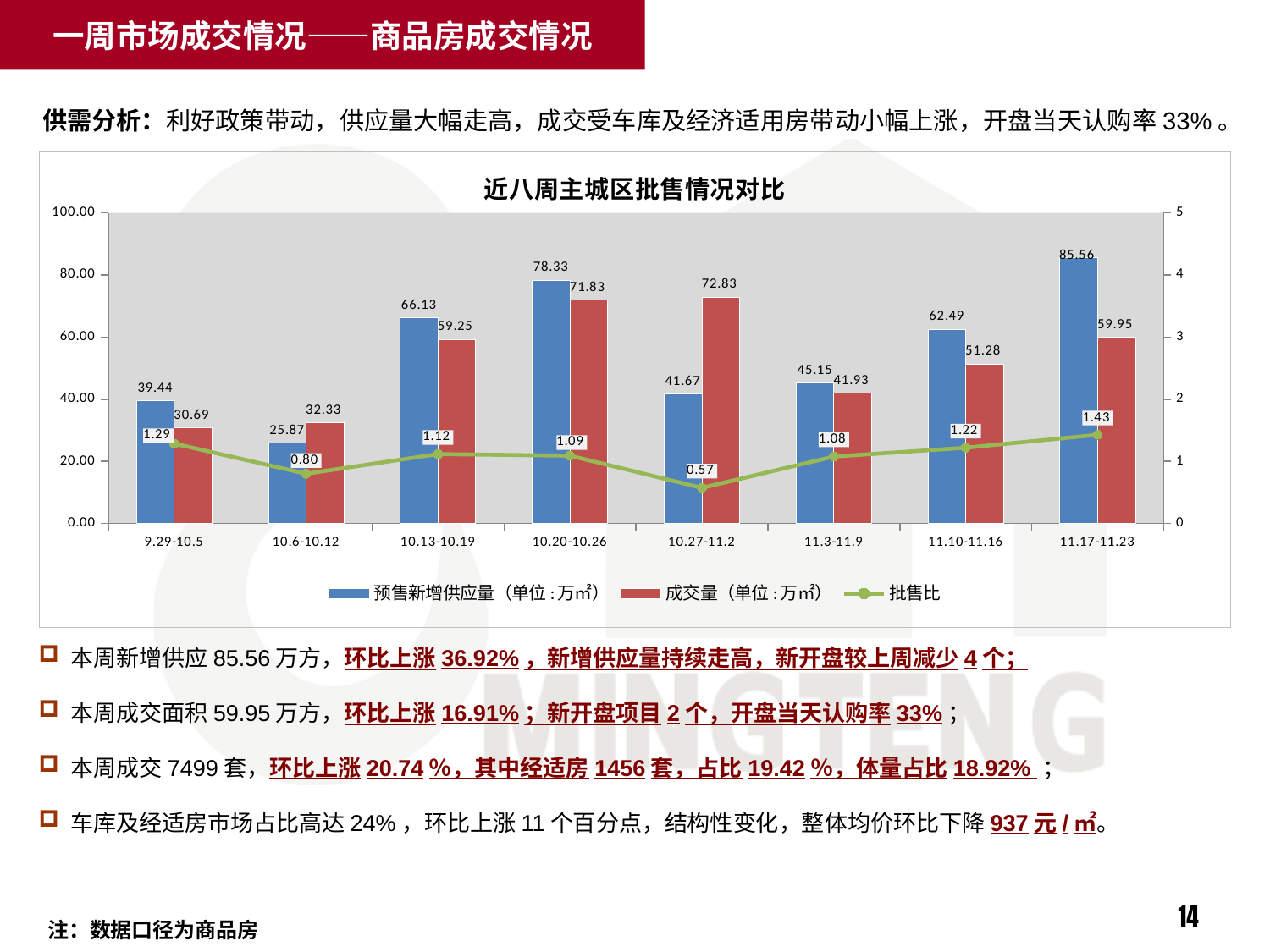

一周市场成交情况——商品房成交情况
供需分析：利好政策带动，供应量大幅走高，成交受车库及经济适用房带动小幅上涨，开盘当天认购率33%。

### Chart

| Category | 预售新增供应量（单位:万㎡） | 成交量（单位:万㎡） | 批售比 |
|---|---|---|---|
| 9.29-10.5 | 39.44 | 30.69 | 1.285109156076898 |
| 10.6-10.12 | 25.87 | 32.33 | 0.8001855861429014 |
| 10.13-10.19 | 66.13 | 59.25 | 1.1161181434599161 |
| 10.20-10.26 | 78.33 | 71.83 | 1.0904914381177782 |
| 10.27-11.2 | 41.67 | 72.83 | 0.5721543320060416 |
| 11.3-11.9 | 45.15 | 41.93 | 1.0767946577629361 |
| 11.10-11.16 | 62.49 | 51.28 | 1.218603744149766 |
| 11.17-11.23 | 85.56 | 59.95 | 1.4271893244370308 |
 本周新增供应85.56万方，环比上涨36.92%，新增供应量持续走高，新开盘较上周减少4个；

 本周成交面积59.95万方，环比上涨16.91%；新开盘项目2个，开盘当天认购率33%；

 本周成交7499套，环比上涨20.74％，其中经适房1456套，占比19.42％，体量占比18.92% ；

 车库及经适房市场占比高达24%，环比上涨11个百分点，结构性变化，整体均价环比下降937元/㎡。
14
注：数据口径为商品房